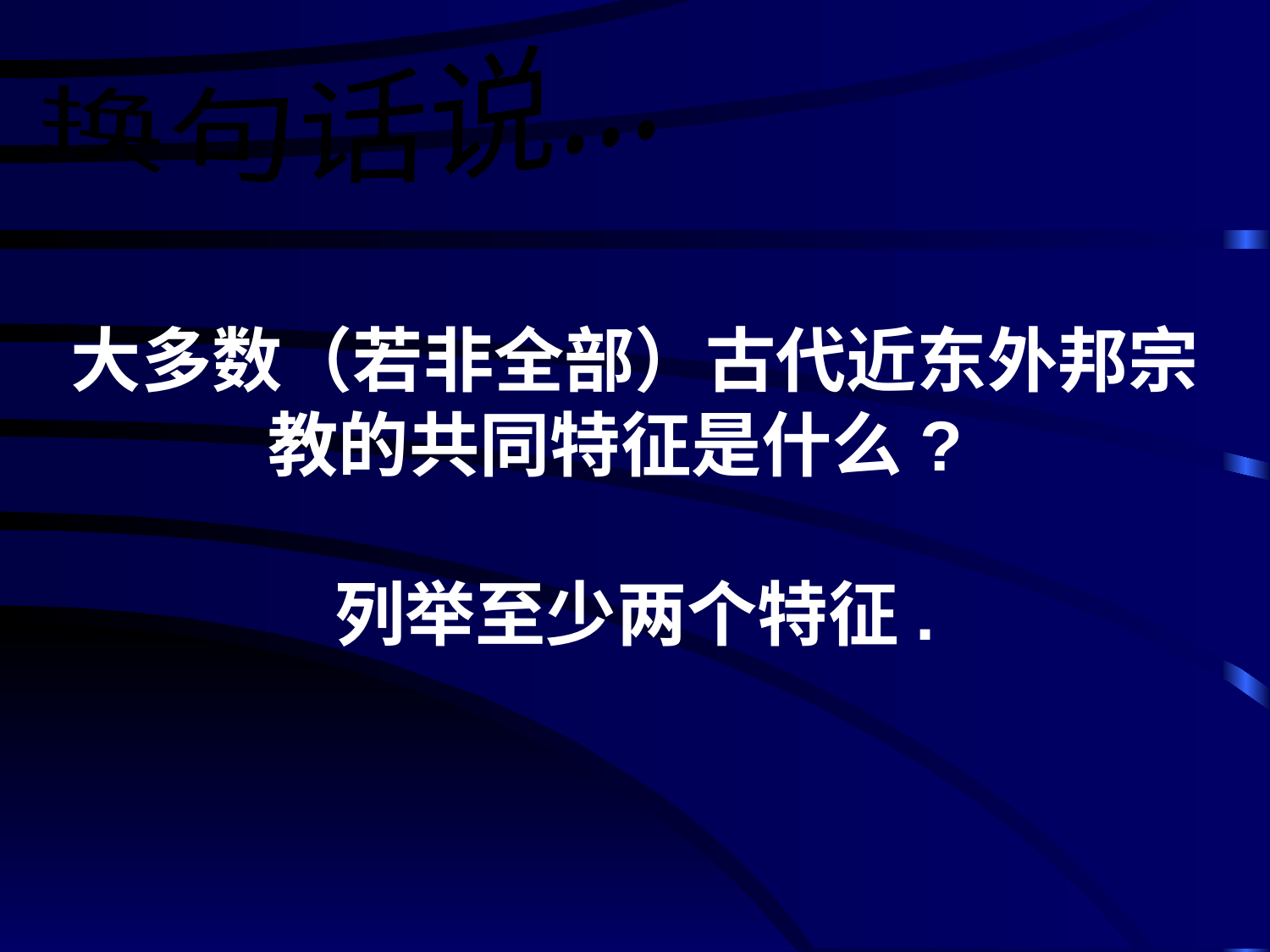

换句话说...
# 大多数（若非全部）古代近东外邦宗教的共同特征是什么? 列举至少两个特征.